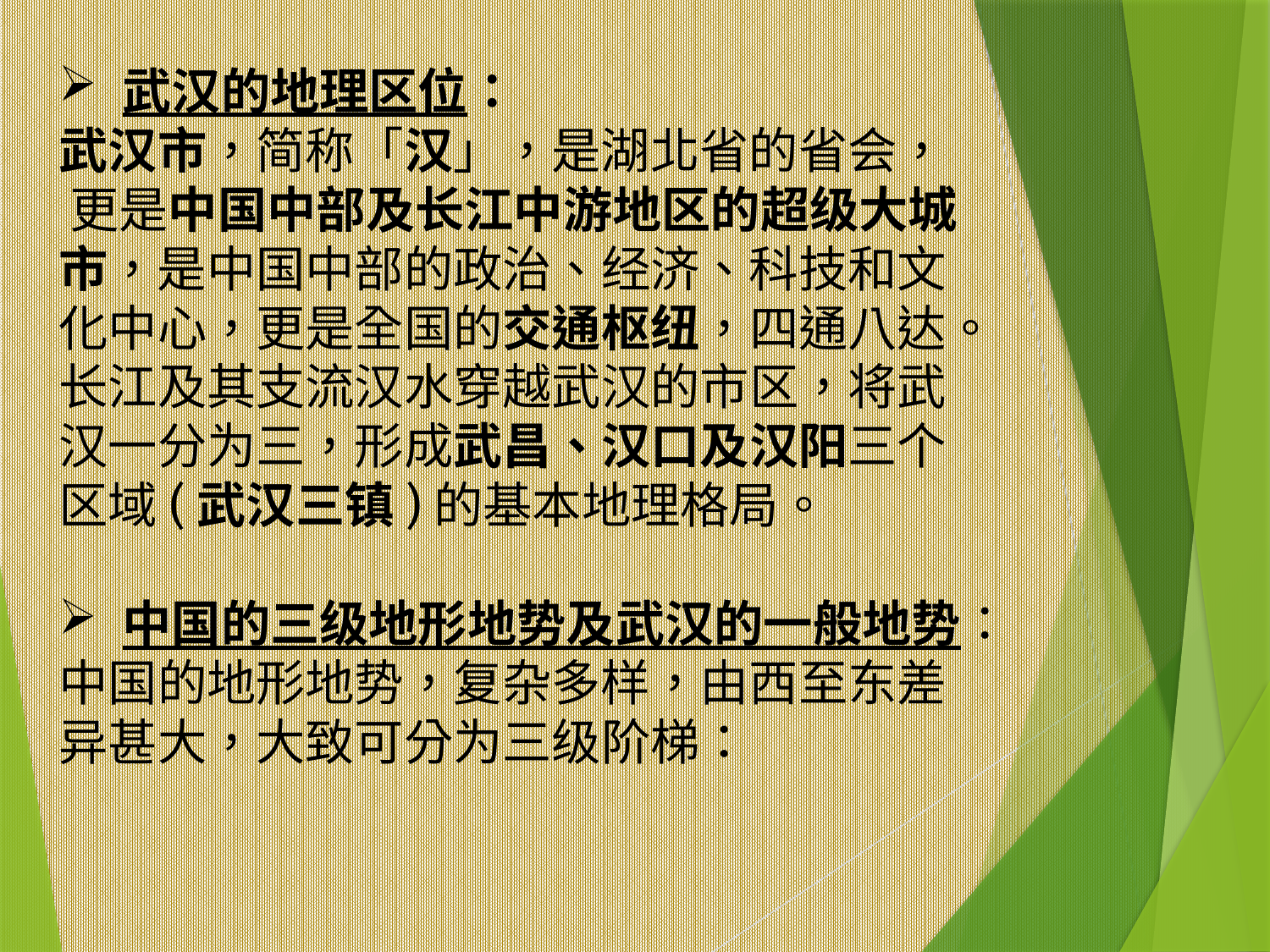

武汉的地理区位：
武汉市，简称「汉」，是湖北省的省会，   更是中国中部及长江中游地区的超级大城市，是中国中部的政治、经济、科技和文化中心，更是全国的交通枢纽，四通八达。长江及其支流汉水穿越武汉的市区，将武汉一分为三，形成武昌、汉口及汉阳三个区域(武汉三镇)的基本地理格局。

中国的三级地形地势及武汉的一般地势：
中国的地形地势，复杂多样，由西至东差异甚大，大致可分为三级阶梯：